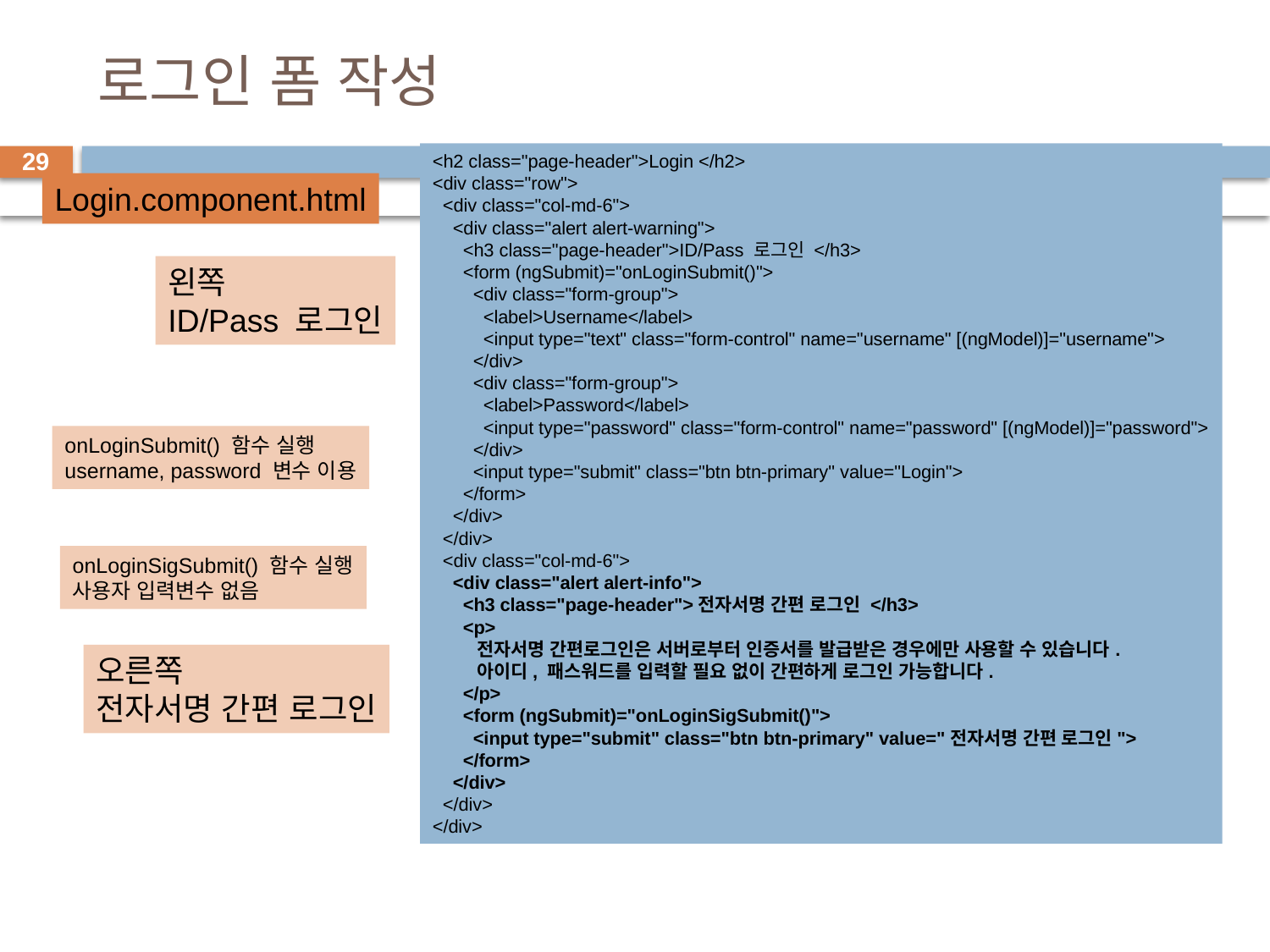

# 로그인 폼 작성
<h2 class="page-header">Login </h2>
<div class="row">
  <div class="col-md-6">
    <div class="alert alert-warning">
      <h3 class="page-header">ID/Pass 로그인 </h3>
      <form (ngSubmit)="onLoginSubmit()">
        <div class="form-group">
          <label>Username</label>
          <input type="text" class="form-control" name="username" [(ngModel)]="username">
        </div>
        <div class="form-group">
          <label>Password</label>
          <input type="password" class="form-control" name="password" [(ngModel)]="password">
        </div>
        <input type="submit" class="btn btn-primary" value="Login">
      </form>
    </div>
  </div>
  <div class="col-md-6">
    <div class="alert alert-info">
      <h3 class="page-header">전자서명 간편 로그인 </h3>
      <p>
        전자서명 간편로그인은 서버로부터 인증서를 발급받은 경우에만 사용할 수 있습니다.
        아이디, 패스워드를 입력할 필요 없이 간편하게 로그인 가능합니다.
      </p>
      <form (ngSubmit)="onLoginSigSubmit()">
        <input type="submit" class="btn btn-primary" value="전자서명 간편 로그인">
      </form>
    </div>
  </div>
</div>
29
Login.component.html
왼쪽
ID/Pass 로그인
onLoginSubmit() 함수 실행
username, password 변수 이용
onLoginSigSubmit() 함수 실행
사용자 입력변수 없음
오른쪽
전자서명 간편 로그인